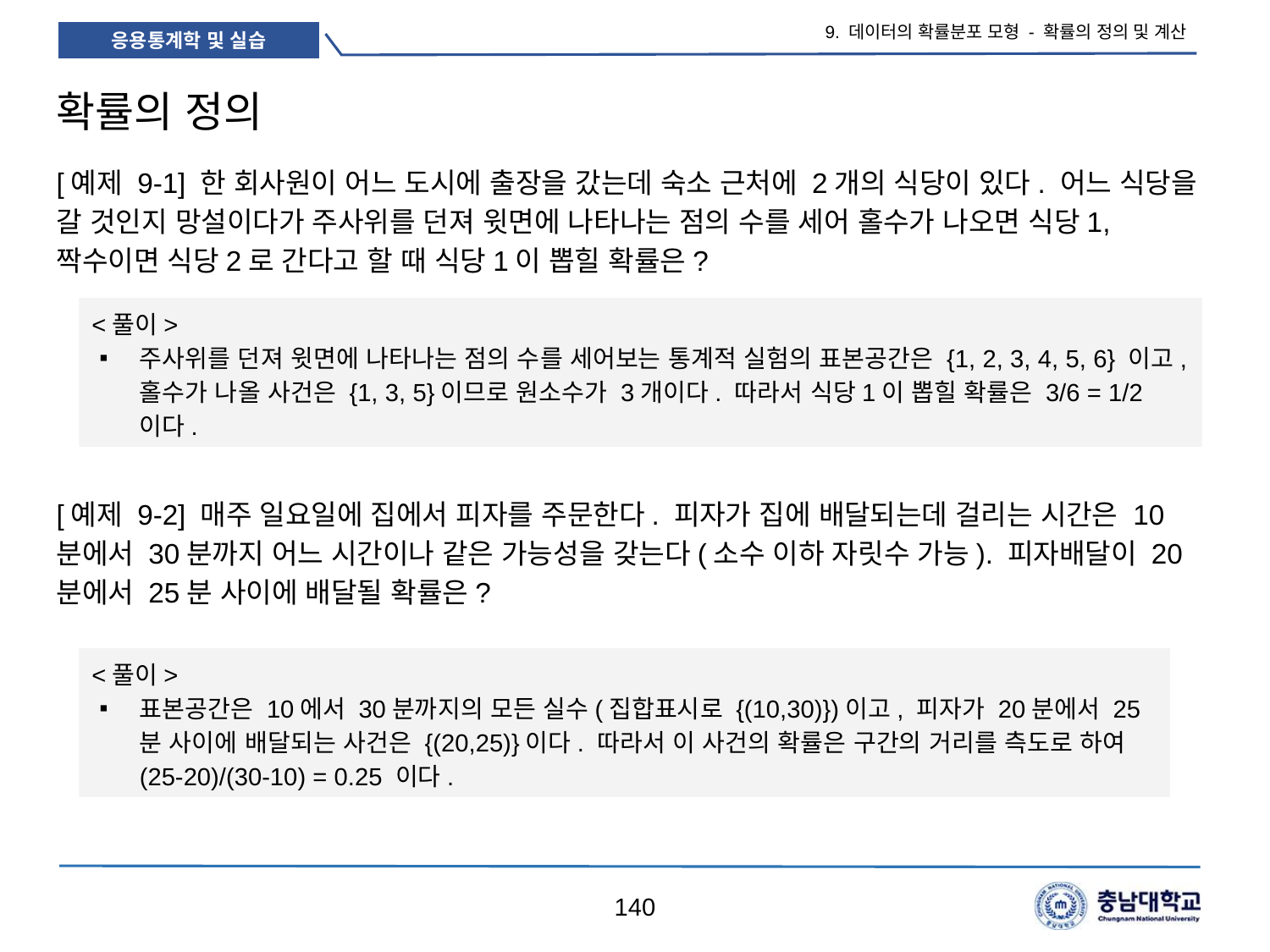

9. 데이터의 확률분포 모형 - 확률의 정의 및 계산
# 확률의 정의
[예제 9-1] 한 회사원이 어느 도시에 출장을 갔는데 숙소 근처에 2개의 식당이 있다. 어느 식당을 갈 것인지 망설이다가 주사위를 던져 윗면에 나타나는 점의 수를 세어 홀수가 나오면 식당1, 짝수이면 식당2로 간다고 할 때 식당1이 뽑힐 확률은?
<풀이>
주사위를 던져 윗면에 나타나는 점의 수를 세어보는 통계적 실험의 표본공간은 {1, 2, 3, 4, 5, 6} 이고, 홀수가 나올 사건은 {1, 3, 5}이므로 원소수가 3개이다. 따라서 식당1이 뽑힐 확률은 3/6 = 1/2 이다.
[예제 9-2] 매주 일요일에 집에서 피자를 주문한다. 피자가 집에 배달되는데 걸리는 시간은 10분에서 30분까지 어느 시간이나 같은 가능성을 갖는다(소수 이하 자릿수 가능). 피자배달이 20분에서 25분 사이에 배달될 확률은?
<풀이>
표본공간은 10에서 30분까지의 모든 실수(집합표시로 {(10,30)})이고, 피자가 20분에서 25분 사이에 배달되는 사건은 {(20,25)}이다. 따라서 이 사건의 확률은 구간의 거리를 측도로 하여 (25-20)/(30-10) = 0.25 이다.
140